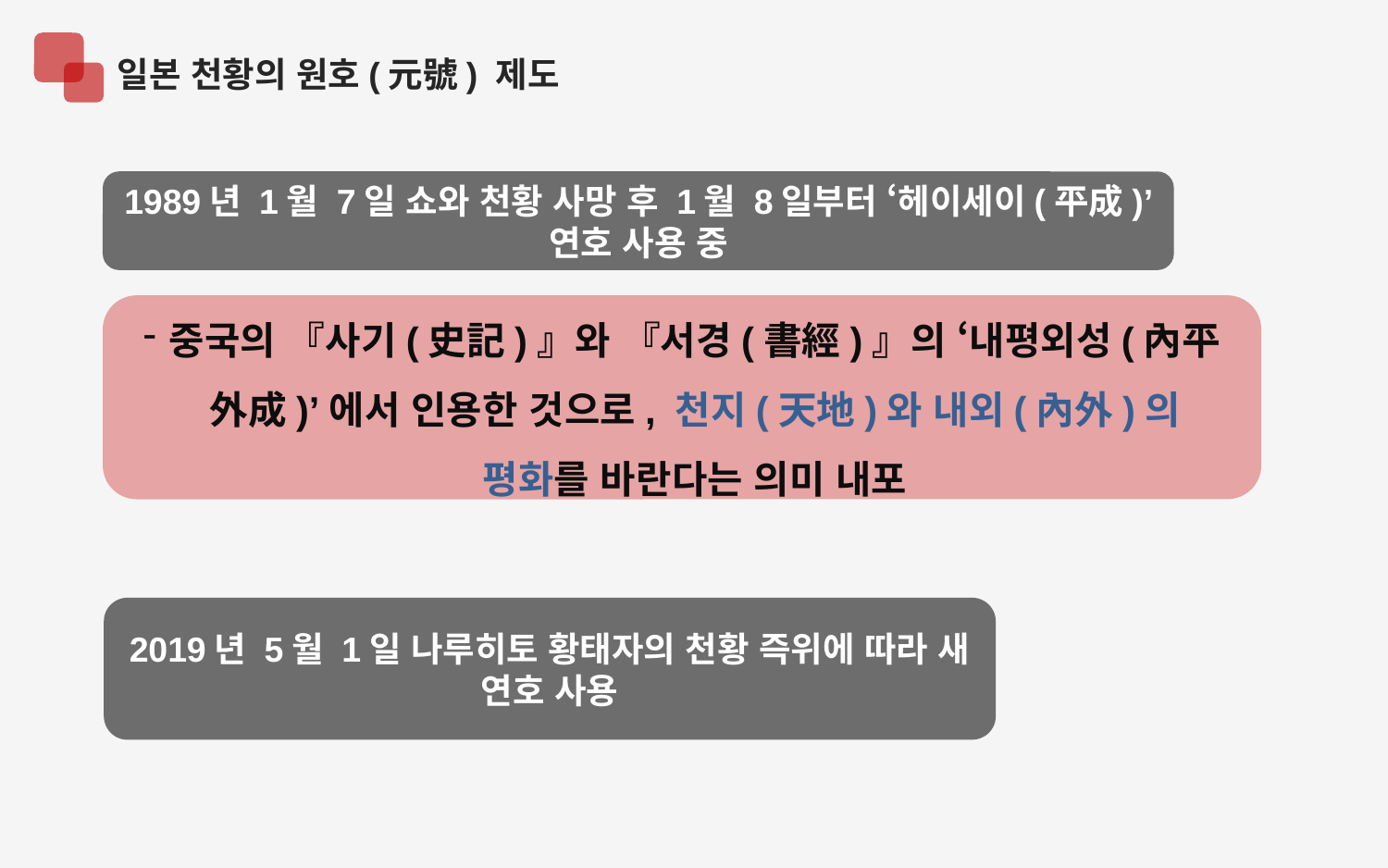

일본 천황의 원호(元號) 제도

1989년 1월 7일 쇼와 천황 사망 후 1월 8일부터 ‘헤이세이(平成)’ 연호 사용 중
중국의 『사기(史記)』와 『서경(書經)』의 ‘내평외성(內平外成)’에서 인용한 것으로, 천지(天地)와 내외(內外)의 평화를 바란다는 의미 내포
2019년 5월 1일 나루히토 황태자의 천황 즉위에 따라 새 연호 사용